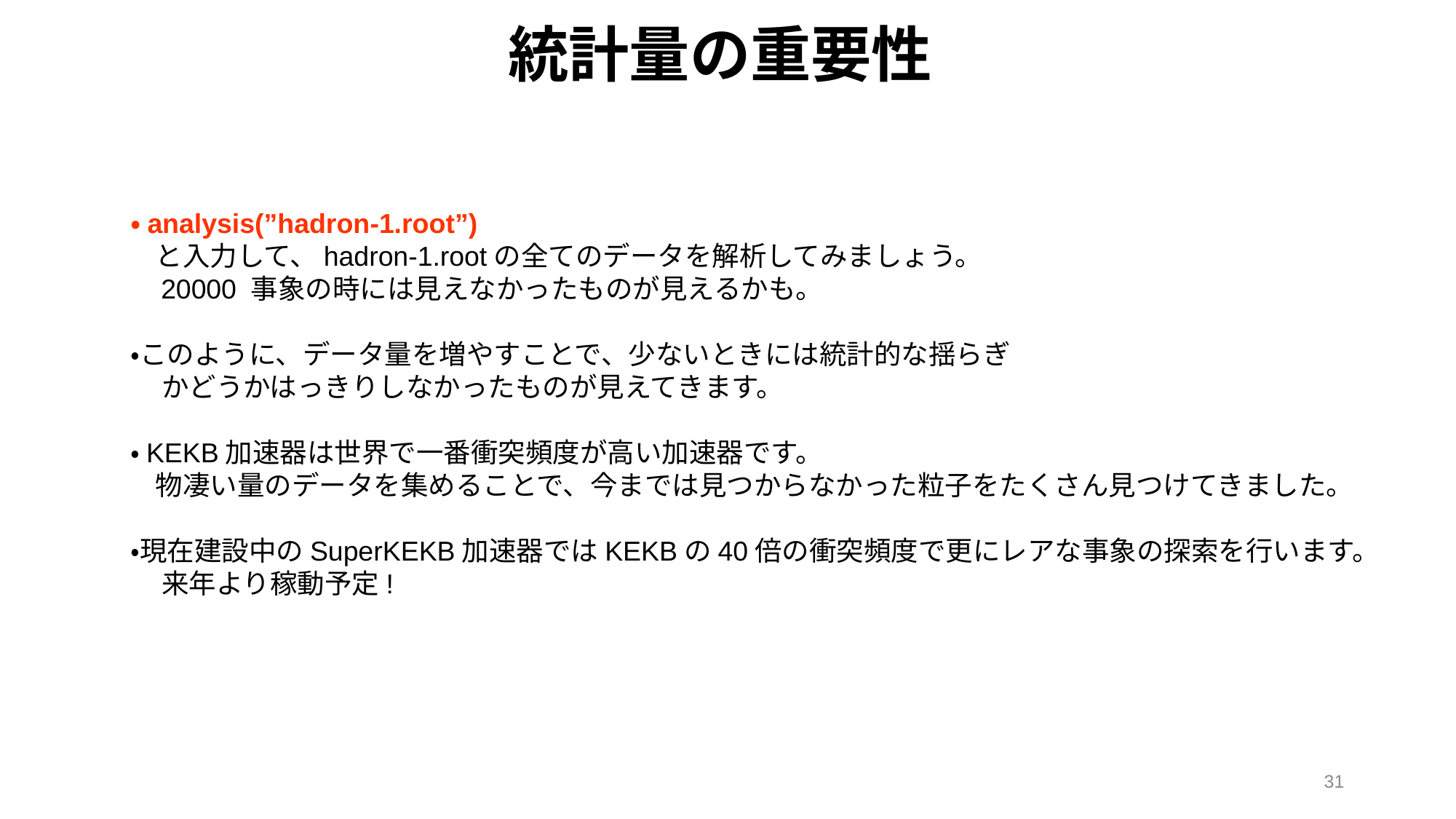

# 統計量の重要性
・analysis(”hadron-1.root”)
   と入力して、hadron-1.rootの全てのデータを解析してみましょう。
    20000 事象の時には見えなかったものが見えるかも。

・このように、データ量を増やすことで、少ないときには統計的な揺らぎ
    かどうかはっきりしなかったものが見えてきます。

・KEKB加速器は世界で一番衝突頻度が高い加速器です。
   物凄い量のデータを集めることで、今までは見つからなかった粒子をたくさん見つけてきました。

・現在建設中のSuperKEKB加速器ではKEKBの40倍の衝突頻度で更にレアな事象の探索を行います。
    来年より稼動予定!
31